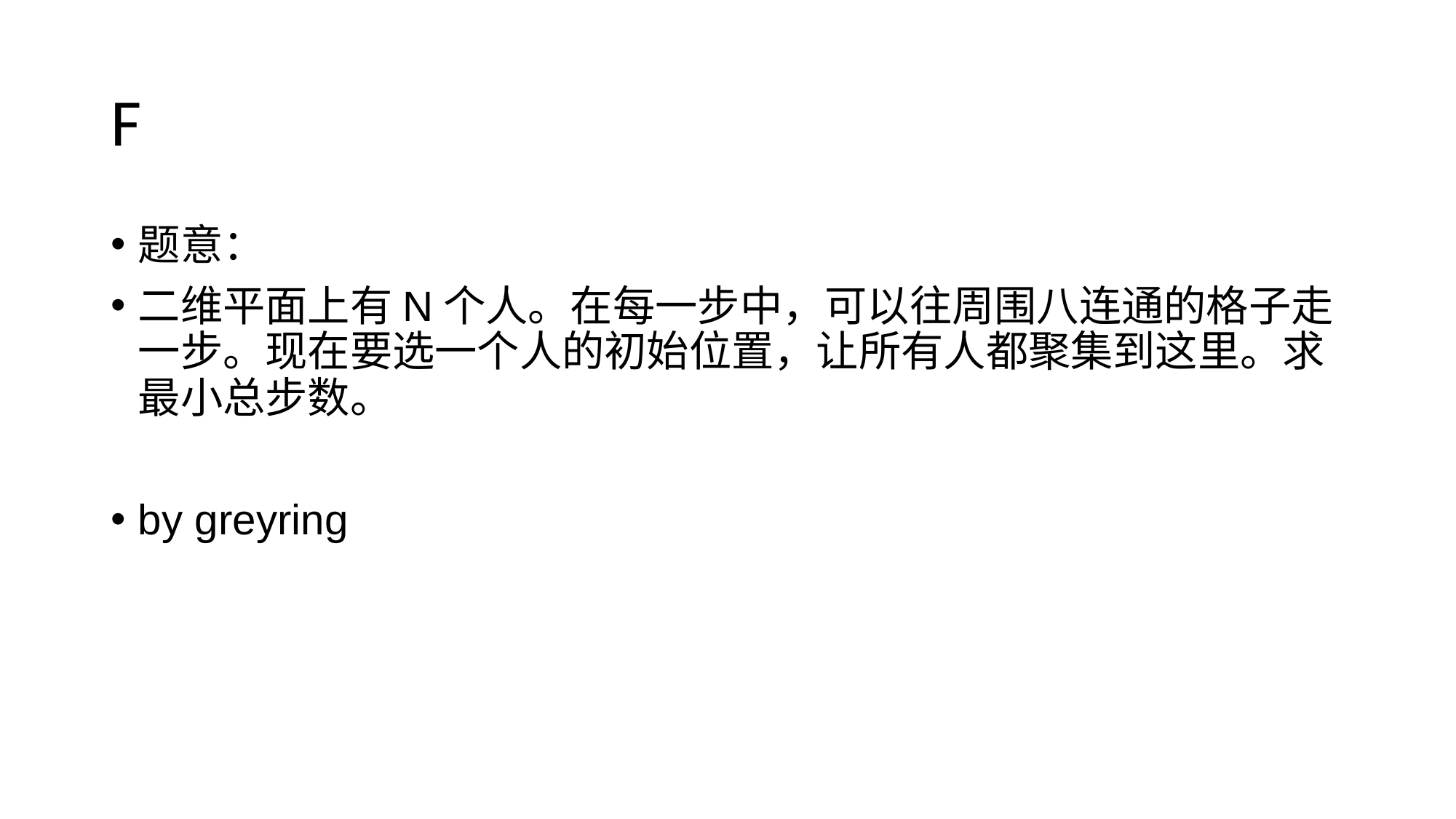

# F
题意：
二维平面上有N个人。在每一步中，可以往周围八连通的格子走一步。现在要选一个人的初始位置，让所有人都聚集到这里。求最小总步数。

by greyring